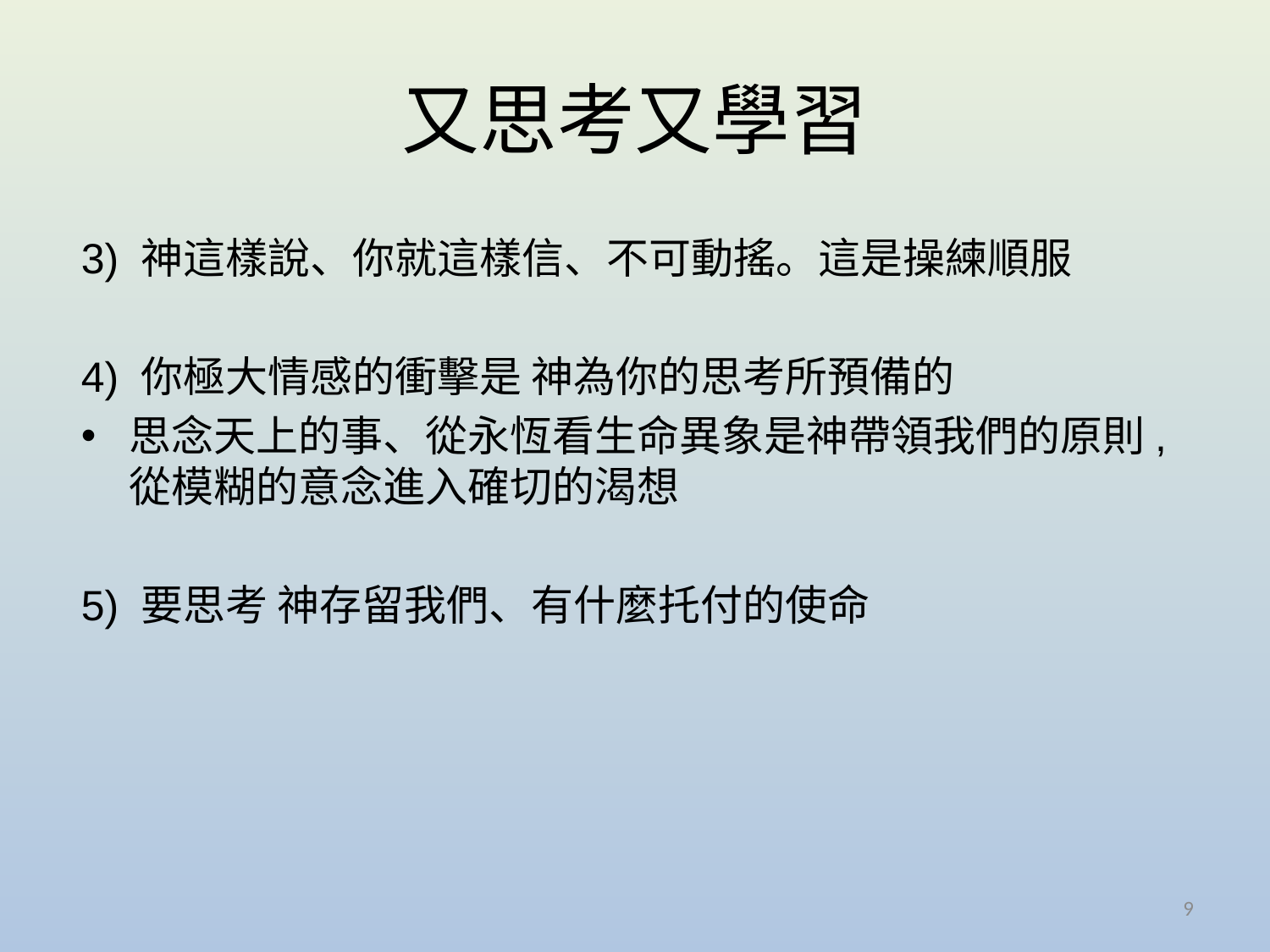

# 又思考又學習
3) 神這樣說、你就這樣信、不可動搖。這是操練順服

4) 你極大情感的衝擊是 神為你的思考所預備的
思念天上的事、從永恆看生命異象是神帶領我們的原則,從模糊的意念進入確切的渴想

5) 要思考 神存留我們、有什麼托付的使命
9